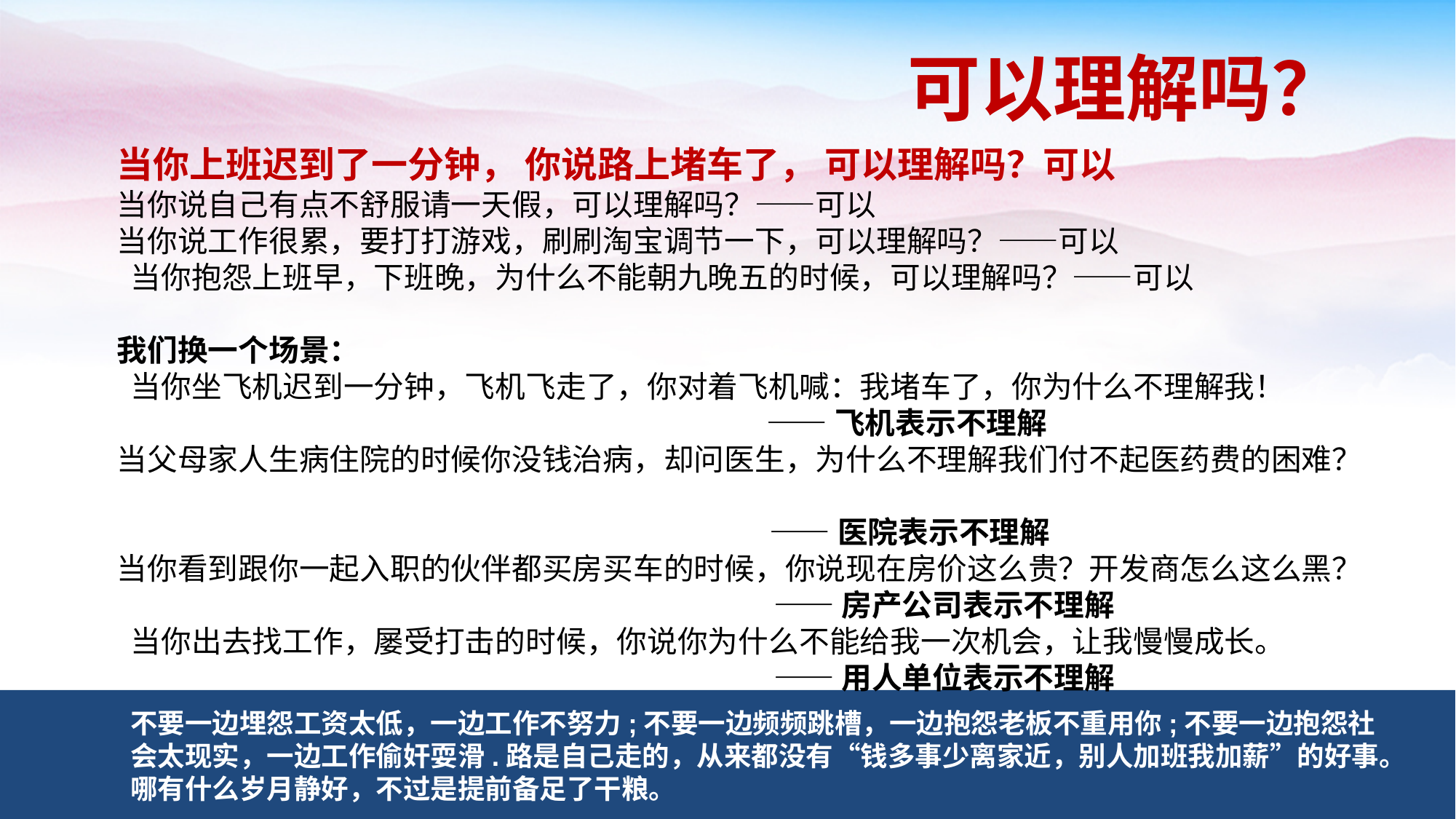

可以理解吗？
当你上班迟到了一分钟， 你说路上堵车了， 可以理解吗？可以
当你说自己有点不舒服请一天假，可以理解吗？——可以
当你说工作很累，要打打游戏，刷刷淘宝调节一下，可以理解吗？——可以
 当你抱怨上班早，下班晚，为什么不能朝九晚五的时候，可以理解吗？——可以

我们换一个场景：
 当你坐飞机迟到一分钟，飞机飞走了，你对着飞机喊：我堵车了，你为什么不理解我！
                                                                                              ——飞机表示不理解
当父母家人生病住院的时候你没钱治病，却问医生，为什么不理解我们付不起医药费的困难？
                                                                                                 ——医院表示不理解
当你看到跟你一起入职的伙伴都买房买车的时候，你说现在房价这么贵？开发商怎么这么黑？
                                                                                               ——房产公司表示不理解
 当你出去找工作，屡受打击的时候，你说你为什么不能给我一次机会，让我慢慢成长。
                                                                                               ——用人单位表示不理解

不要一边埋怨工资太低，一边工作不努力;不要一边频频跳槽，一边抱怨老板不重用你;不要一边抱怨社会太现实，一边工作偷奸耍滑.路是自己走的，从来都没有“钱多事少离家近，别人加班我加薪”的好事。哪有什么岁月静好，不过是提前备足了干粮。